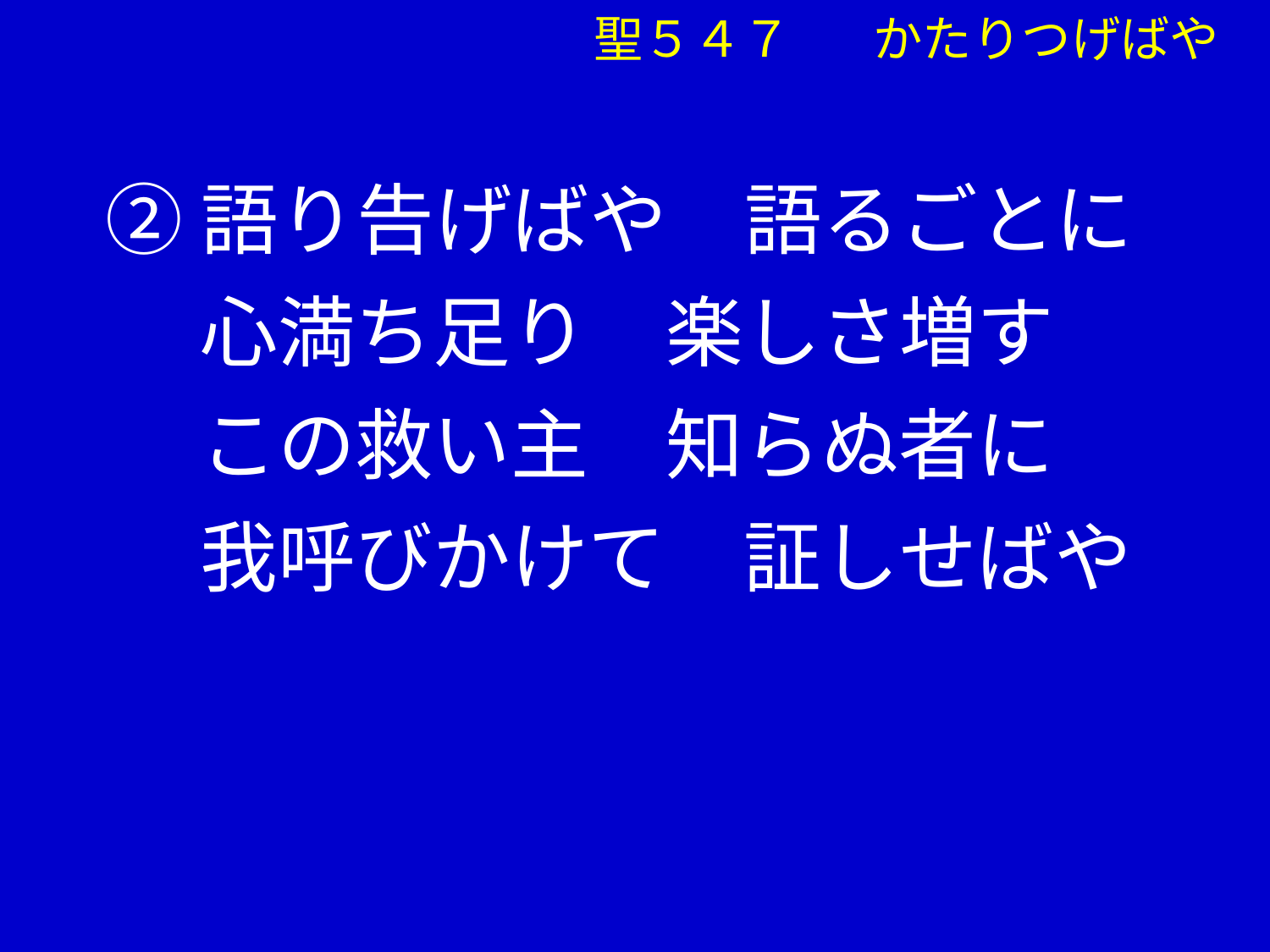

聖５４７   　かたりつげばや
②語り告げばや　語るごとに
　 心満ち足り　楽しさ増す
　 この救い主　知らぬ者に
　 我呼びかけて　証しせばや